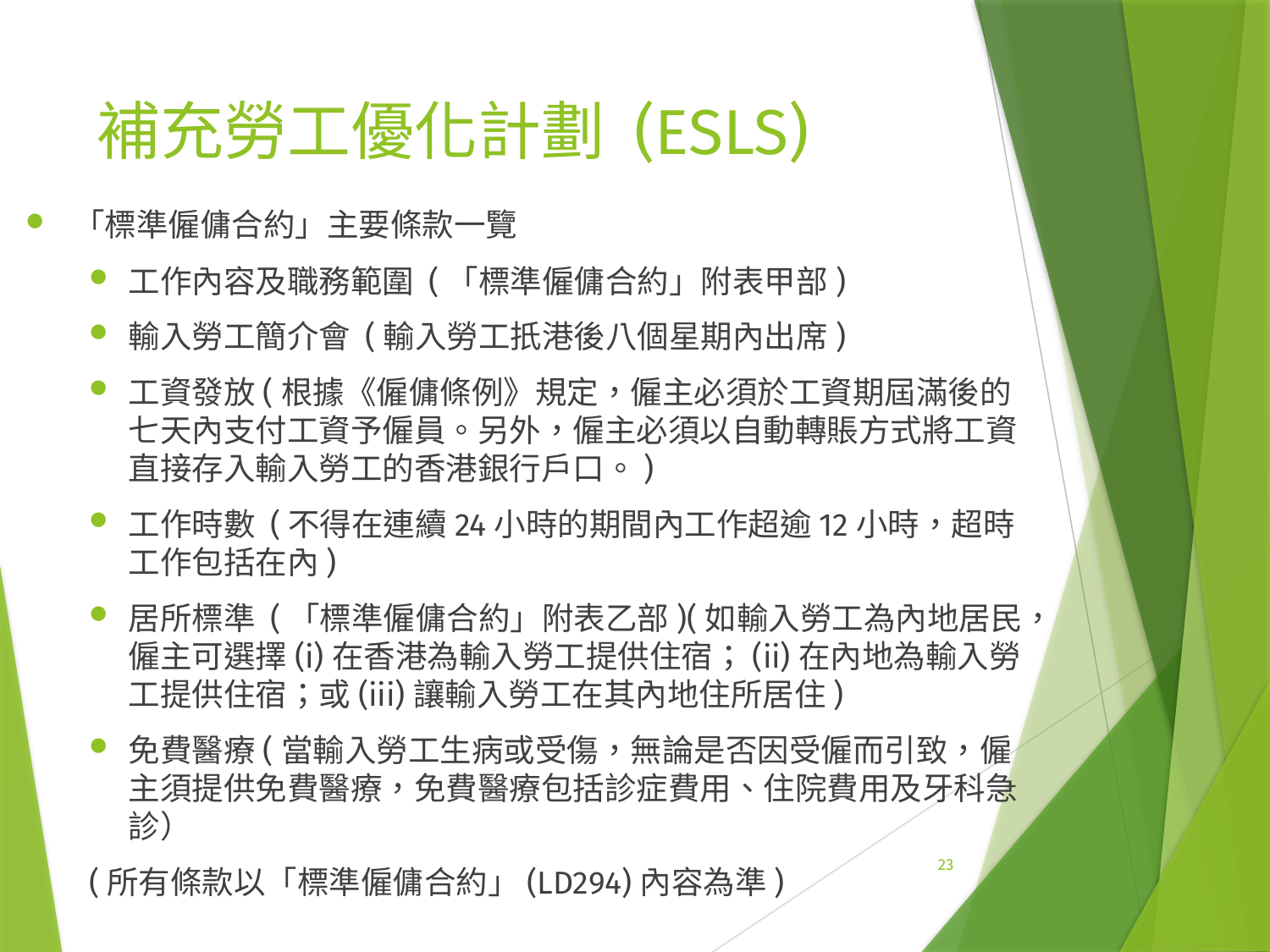

補充勞工優化計劃 (ESLS)
「標準僱傭合約」主要條款一覽
工作內容及職務範圍 (「標準僱傭合約」附表甲部)
輸入勞工簡介會 (輸入勞工扺港後八個星期內出席)
工資發放(根據《僱傭條例》規定，僱主必須於工資期屆滿後的七天內支付工資予僱員。另外，僱主必須以自動轉賬方式將工資直接存入輸入勞工的香港銀行戶口。)
工作時數 (不得在連續24小時的期間內工作超逾12小時，超時工作包括在內)
居所標準 (「標準僱傭合約」附表乙部)(如輸入勞工為內地居民，僱主可選擇(i)在香港為輸入勞工提供住宿；(ii)在內地為輸入勞工提供住宿；或(iii)讓輸入勞工在其內地住所居住)
免費醫療(當輸入勞工生病或受傷，無論是否因受僱而引致，僱主須提供免費醫療，免費醫療包括診症費用、住院費用及牙科急診）
(所有條款以「標準僱傭合約」(LD294)內容為準)
23